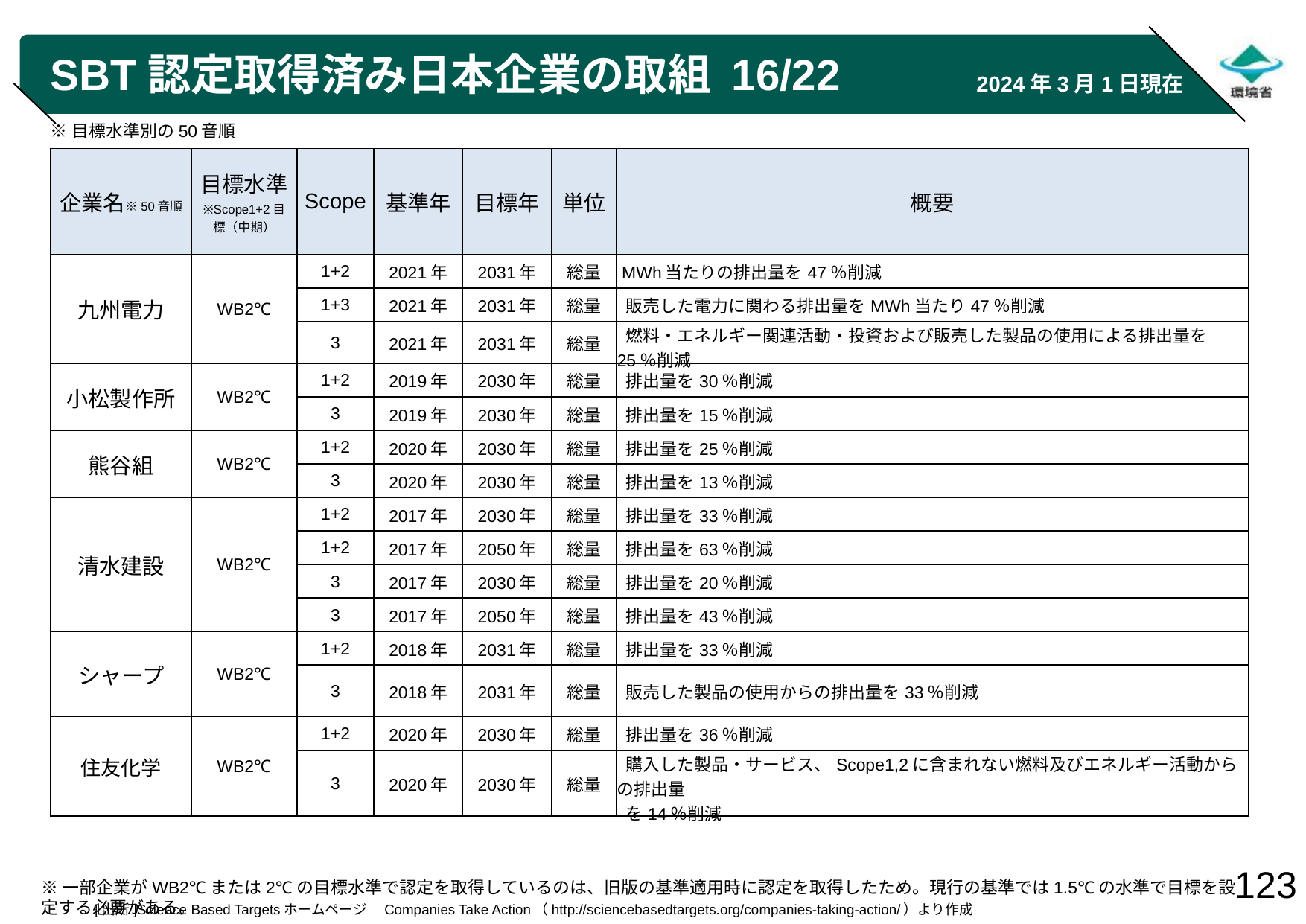

# SBT認定取得済み日本企業の取組 16/22
2024年3月1日現在
※目標水準別の50音順
| 企業名※50音順 | 目標水準 ※Scope1+2目標（中期） | Scope | 基準年 | 目標年 | 単位 | 概要 |
| --- | --- | --- | --- | --- | --- | --- |
| 九州電力 | WB2℃ | 1+2 | 2021年 | 2031年 | 総量 | MWh当たりの排出量を47％削減 |
|  |  | 1+3 | 2021年 | 2031年 | 総量 | 販売した電力に関わる排出量をMWh当たり47％削減 |
|  |  | 3 | 2021年 | 2031年 | 総量 | 燃料・エネルギー関連活動・投資および販売した製品の使用による排出量を25％削減 |
| 小松製作所 | WB2℃ | 1+2 | 2019年 | 2030年 | 総量 | 排出量を30％削減 |
|  |  | 3 | 2019年 | 2030年 | 総量 | 排出量を15％削減 |
| 熊谷組 | WB2℃ | 1+2 | 2020年 | 2030年 | 総量 | 排出量を25％削減 |
|  |  | 3 | 2020年 | 2030年 | 総量 | 排出量を13％削減 |
| 清水建設 | WB2℃ | 1+2 | 2017年 | 2030年 | 総量 | 排出量を33％削減 |
|  |  | 1+2 | 2017年 | 2050年 | 総量 | 排出量を63％削減 |
|  |  | 3 | 2017年 | 2030年 | 総量 | 排出量を20％削減 |
|  |  | 3 | 2017年 | 2050年 | 総量 | 排出量を43％削減 |
| シャープ | WB2℃ | 1+2 | 2018年 | 2031年 | 総量 | 排出量を33％削減 |
|  |  | 3 | 2018年 | 2031年 | 総量 | 販売した製品の使用からの排出量を33％削減 |
| 住友化学 | WB2℃ | 1+2 | 2020年 | 2030年 | 総量 | 排出量を36％削減 |
|  |  | 3 | 2020年 | 2030年 | 総量 | 購入した製品・サービス、Scope1,2に含まれない燃料及びエネルギー活動からの排出量 を14％削減 |
※一部企業がWB2℃または2℃の目標水準で認定を取得しているのは、旧版の基準適用時に認定を取得したため。現行の基準では1.5℃の水準で目標を設定する必要がある。
[出所]Science Based Targetsホームページ　Companies Take Action（http://sciencebasedtargets.org/companies-taking-action/）より作成